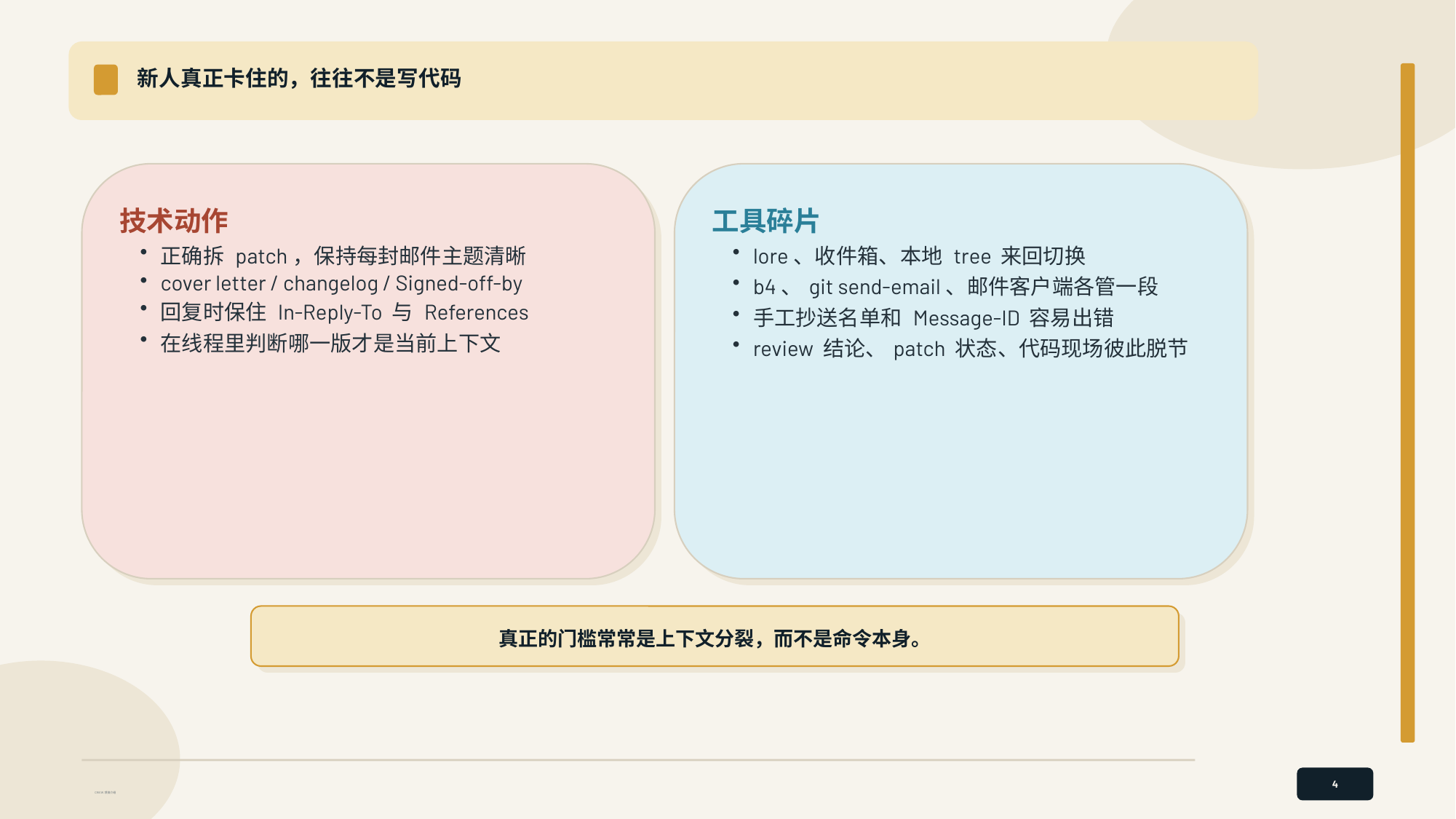

新人真正卡住的，往往不是写代码

技术动作
正确拆 patch，保持每封邮件主题清晰
cover letter / changelog / Signed-off-by
回复时保住 In-Reply-To 与 References
在线程里判断哪一版才是当前上下文
工具碎片
lore、收件箱、本地 tree 来回切换
b4、git send-email、邮件客户端各管一段
手工抄送名单和 Message-ID 容易出错
review 结论、patch 状态、代码现场彼此脱节

真正的门槛常常是上下文分裂，而不是命令本身。

4
CRIEW 项目介绍